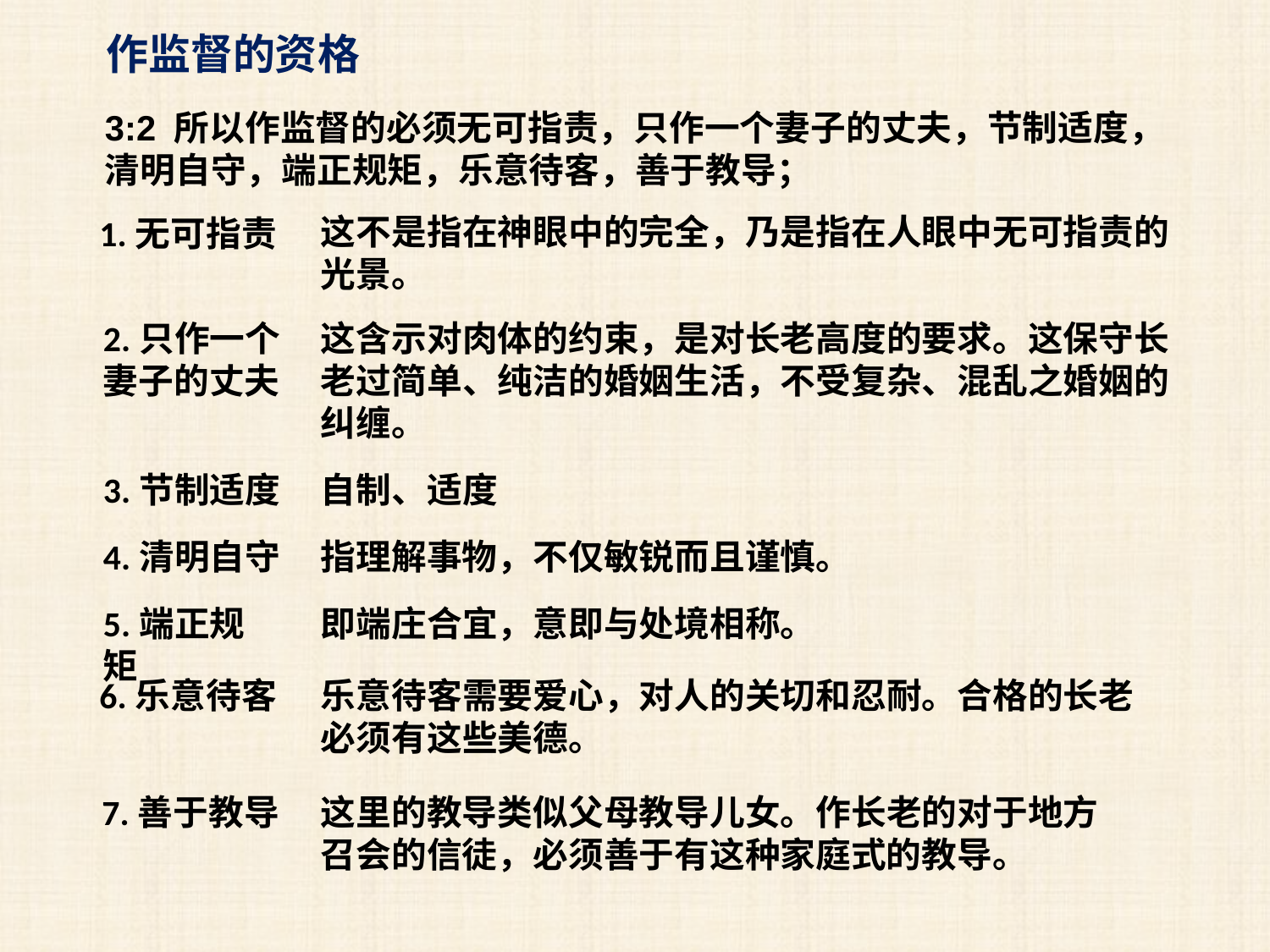

作监督的资格
3:2 所以作监督的必须无可指责，只作一个妻子的丈夫，节制适度，清明自守，端正规矩，乐意待客，善于教导；
这不是指在神眼中的完全，乃是指在人眼中无可指责的光景。
1.无可指责
2.只作一个妻子的丈夫
这含示对肉体的约束，是对长老高度的要求。这保守长老过简单、纯洁的婚姻生活，不受复杂、混乱之婚姻的纠缠。
3.节制适度
自制、适度
4.清明自守
指理解事物，不仅敏锐而且谨慎。
5.端正规矩
即端庄合宜，意即与处境相称。
6.乐意待客
乐意待客需要爱心，对人的关切和忍耐。合格的长老必须有这些美德。
7.善于教导
这里的教导类似父母教导儿女。作长老的对于地方召会的信徒，必须善于有这种家庭式的教导。